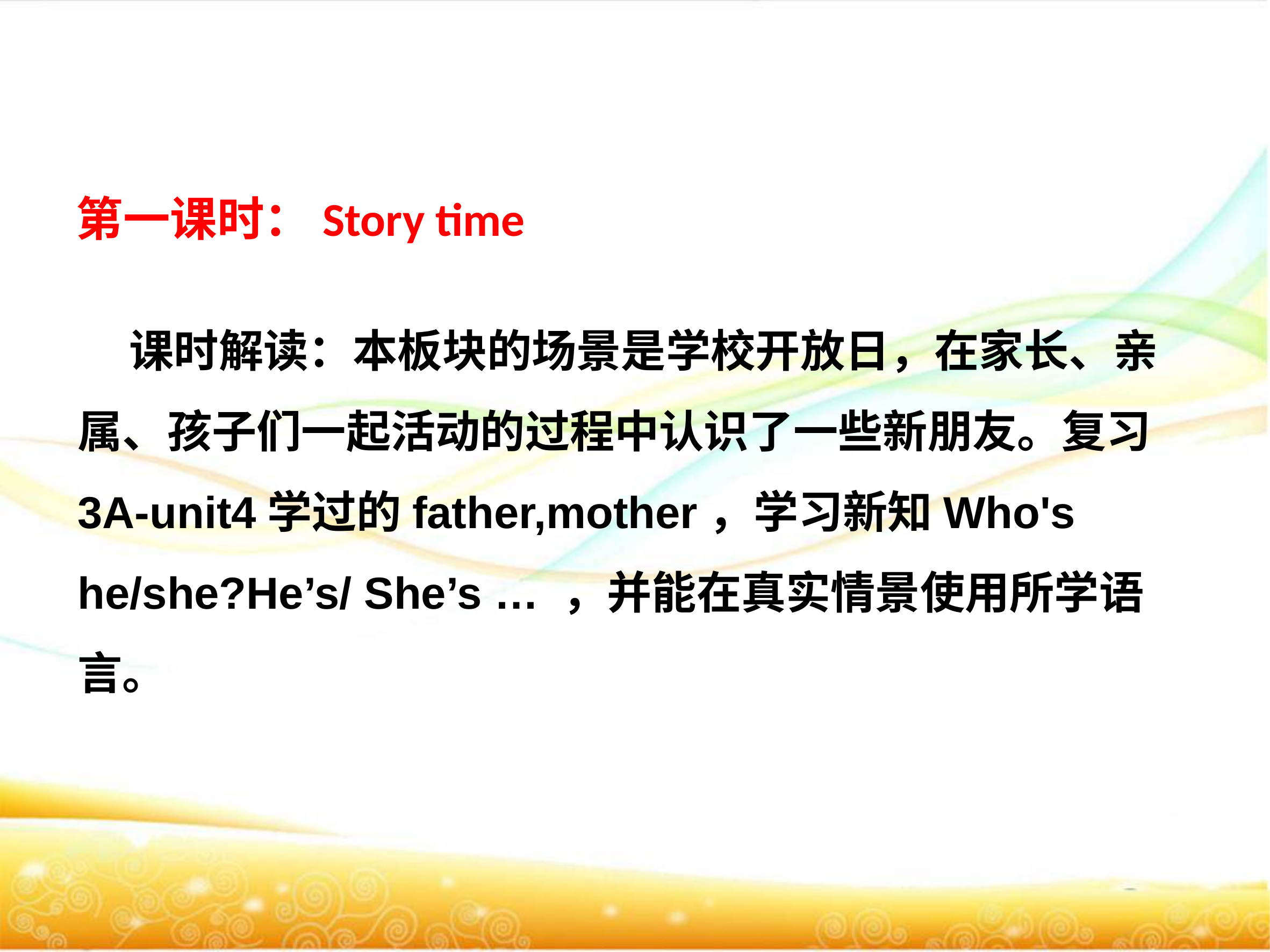

#
第一课时：Story time

    课时解读：本板块的场景是学校开放日，在家长、亲属、孩子们一起活动的过程中认识了一些新朋友。复习3A-unit4学过的father,mother，学习新知Who's he/she?He’s/ She’s … ，并能在真实情景使用所学语言。